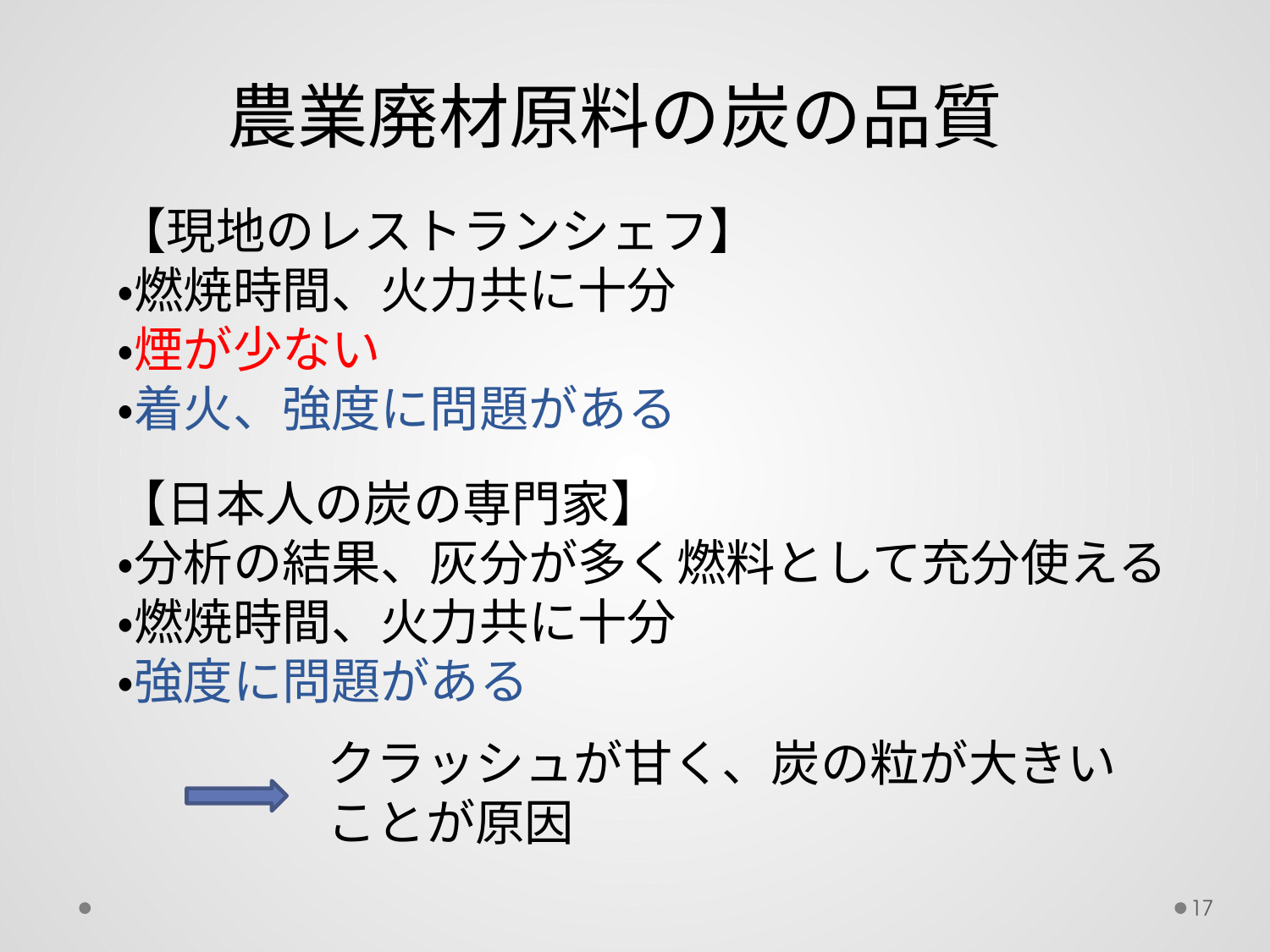

農業廃材原料の炭の品質
【現地のレストランシェフ】
・燃焼時間、火力共に十分
・煙が少ない
・着火、強度に問題がある
【日本人の炭の専門家】
・分析の結果、灰分が多く燃料として充分使える
・燃焼時間、火力共に十分
・強度に問題がある
クラッシュが甘く、炭の粒が大きいことが原因

17